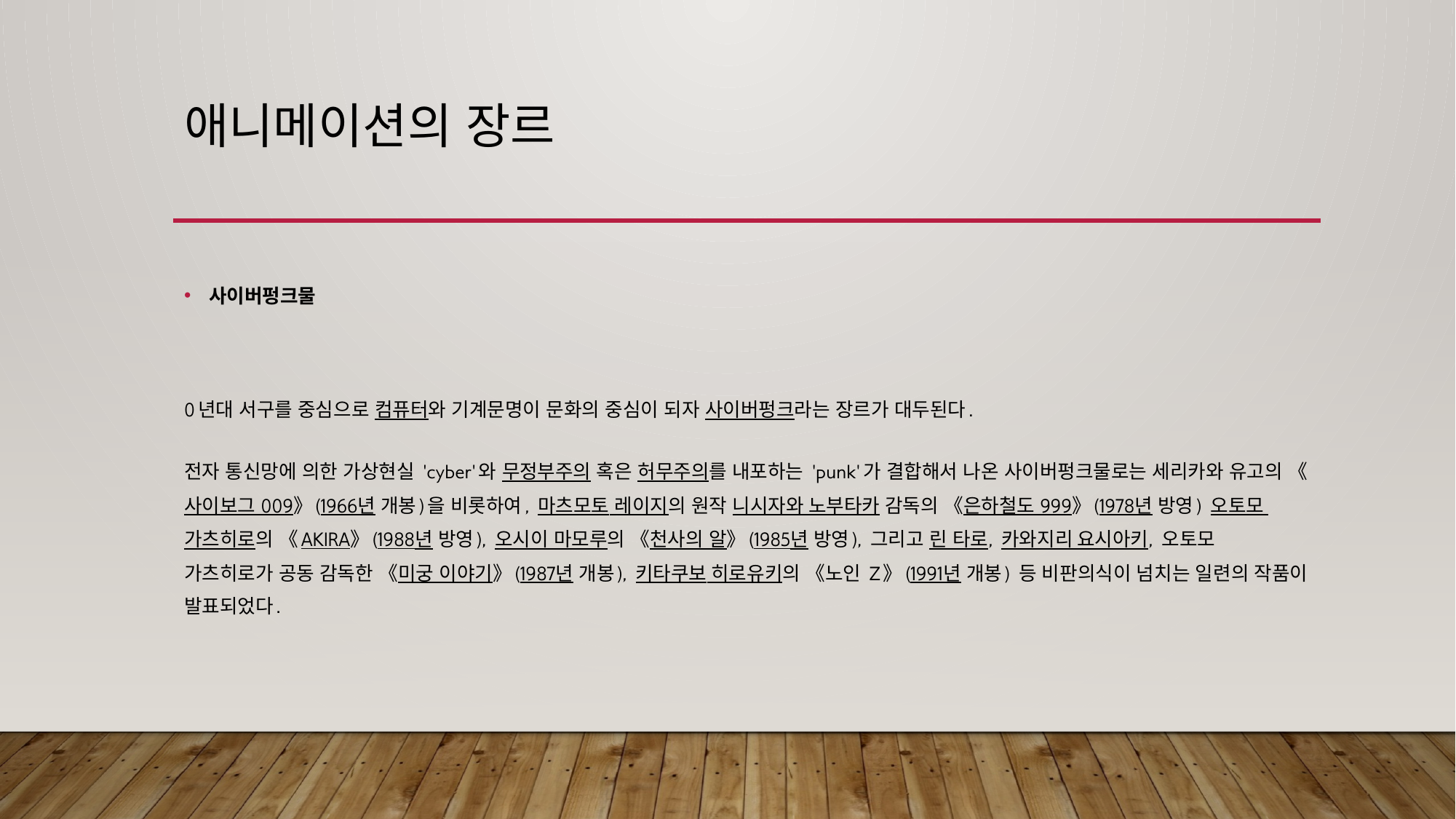

# 애니메이션의 장르

사이버펑크물

0년대 서구를 중심으로 컴퓨터와 기계문명이 문화의 중심이 되자 사이버펑크라는 장르가 대두된다.
전자 통신망에 의한 가상현실 'cyber'와 무정부주의 혹은 허무주의를 내포하는 'punk'가 결합해서 나온 사이버펑크물로는 세리카와 유고의 《사이보그 009》(1966년 개봉)을 비롯하여, 마츠모토 레이지의 원작 니시자와 노부타카 감독의 《은하철도 999》(1978년 방영) 오토모 가츠히로의 《AKIRA》(1988년 방영), 오시이 마모루의 《천사의 알》(1985년 방영), 그리고 린 타로, 카와지리 요시아키, 오토모 가츠히로가 공동 감독한 《미궁 이야기》(1987년 개봉), 키타쿠보 히로유키의 《노인 Z》(1991년 개봉) 등 비판의식이 넘치는 일련의 작품이 발표되었다.